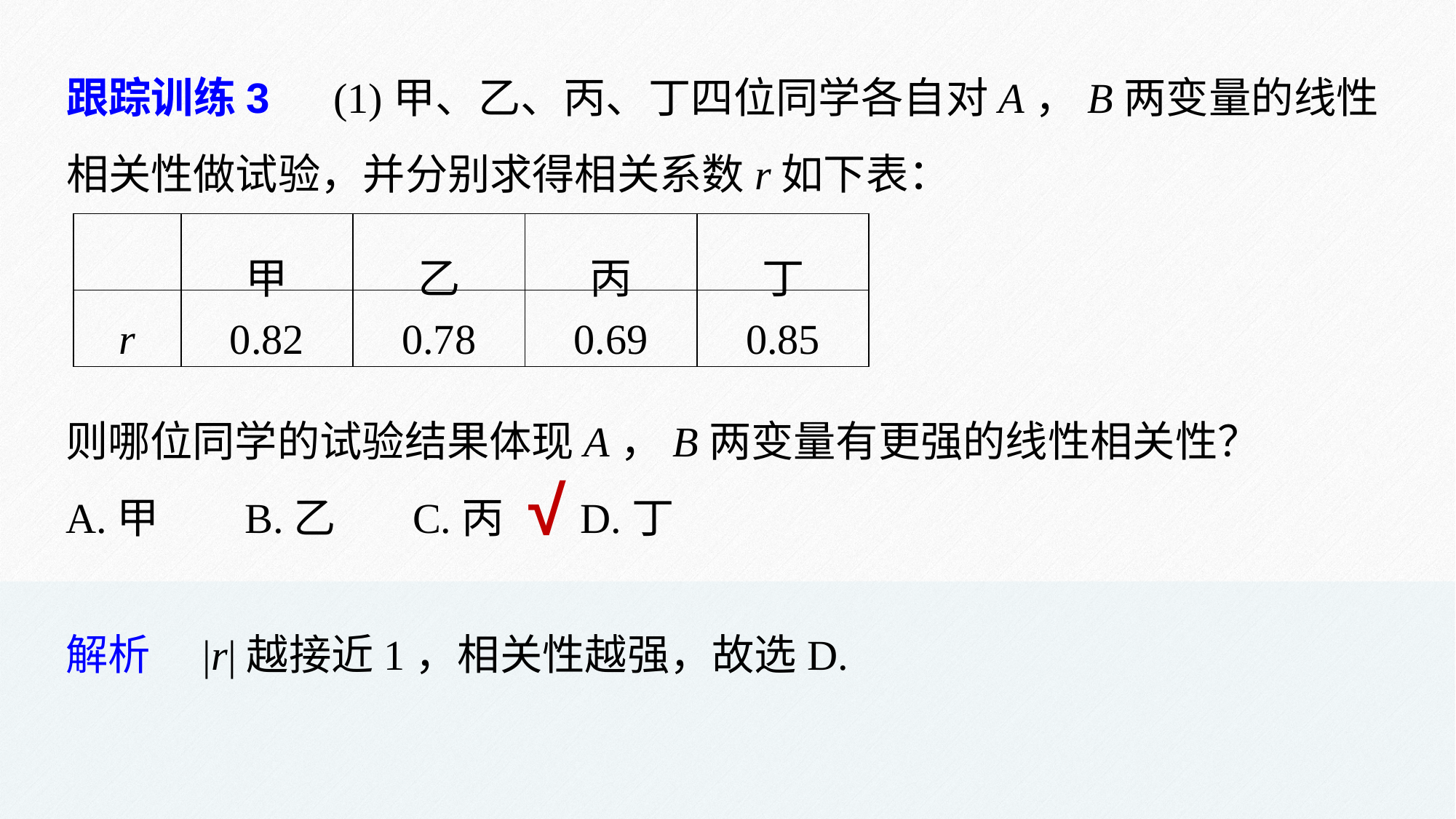

跟踪训练3　(1)甲、乙、丙、丁四位同学各自对A，B两变量的线性相关性做试验，并分别求得相关系数r如下表：
|  | 甲 | 乙 | 丙 | 丁 |
| --- | --- | --- | --- | --- |
| r | 0.82 | 0.78 | 0.69 | 0.85 |
则哪位同学的试验结果体现A，B两变量有更强的线性相关性？
A.甲        B.乙       C.丙       D.丁
√
解析　|r|越接近1，相关性越强，故选D.